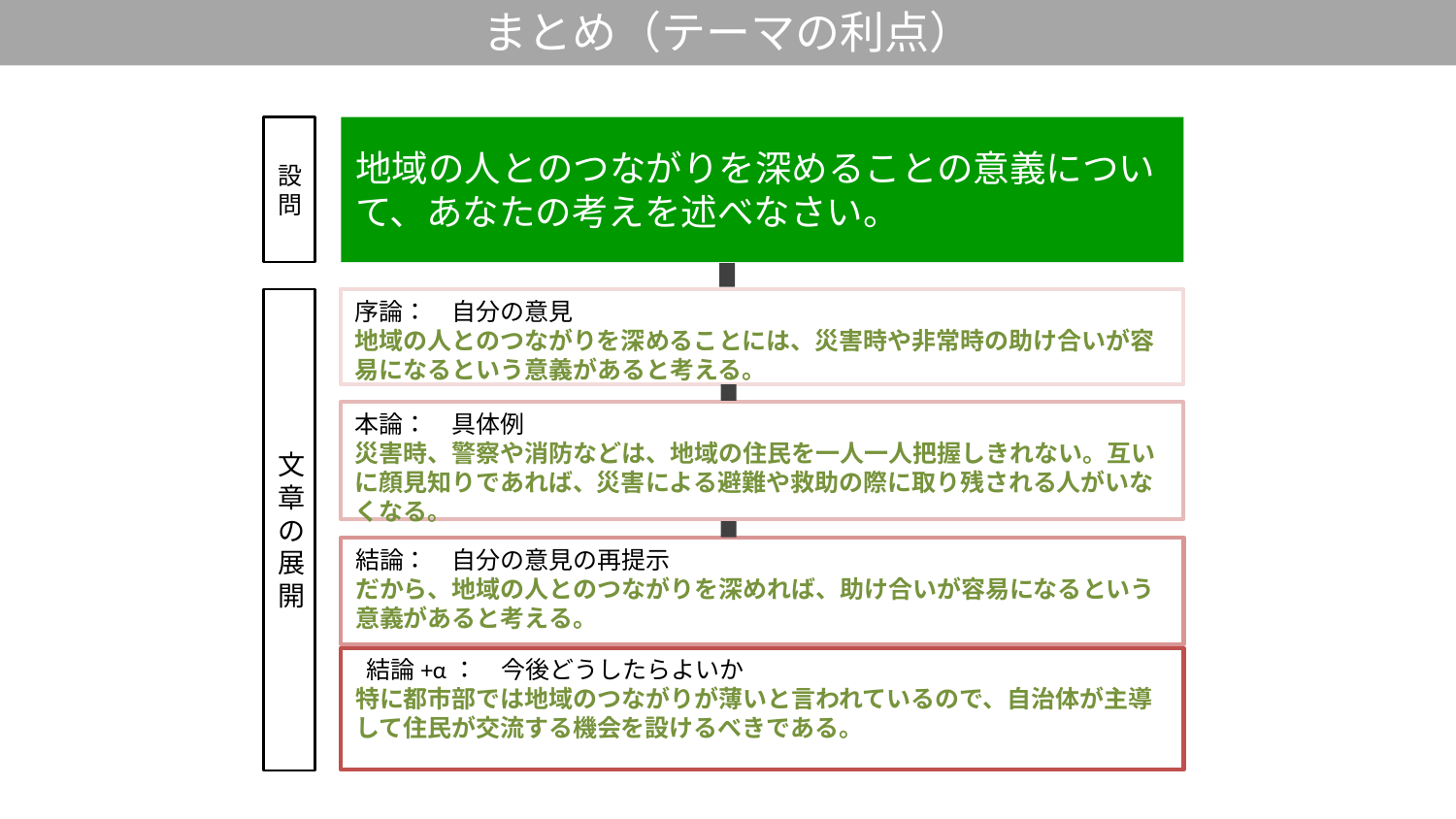

# まとめ（テーマの利点）
設問
地域の人とのつながりを深めることの意義について、あなたの考えを述べなさい。

序論：　自分の意見
地域の人とのつながりを深めることには、災害時や非常時の助け合いが容易になるという意義があると考える。

文章の展開

本論：　具体例
災害時、警察や消防などは、地域の住民を一人一人把握しきれない。互いに顔見知りであれば、災害による避難や救助の際に取り残される人がいなくなる。

結論：　自分の意見の再提示
だから、地域の人とのつながりを深めれば、助け合いが容易になるという意義があると考える。
 結論+α：　今後どうしたらよいか
特に都市部では地域のつながりが薄いと言われているので、自治体が主導して住民が交流する機会を設けるべきである。